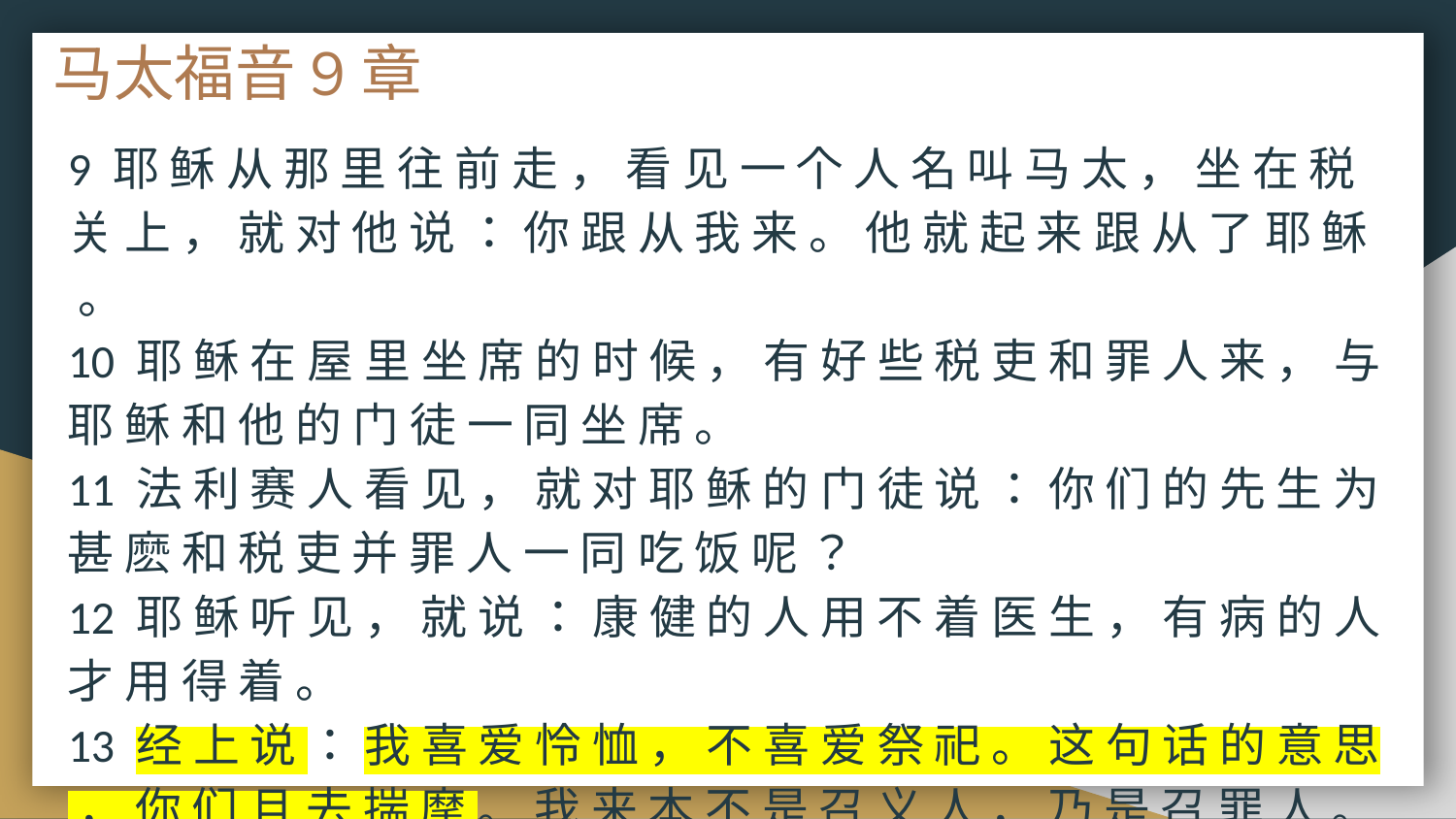

# 马太福音9章
9 耶 稣 从 那 里 往 前 走 ， 看 见 一 个 人 名 叫 马 太 ， 坐 在 税 关 上 ， 就 对 他 说 ： 你 跟 从 我 来 。 他 就 起 来 跟 从 了 耶 稣 。
10 耶 稣 在 屋 里 坐 席 的 时 候 ， 有 好 些 税 吏 和 罪 人 来 ， 与 耶 稣 和 他 的 门 徒 一 同 坐 席 。
11 法 利 赛 人 看 见 ， 就 对 耶 稣 的 门 徒 说 ： 你 们 的 先 生 为 甚 麽 和 税 吏 并 罪 人 一 同 吃 饭 呢 ？
12 耶 稣 听 见 ， 就 说 ： 康 健 的 人 用 不 着 医 生 ， 有 病 的 人 才 用 得 着 。
13 经 上 说 ： 我 喜 爱 怜 恤 ， 不 喜 爱 祭 祀 。 这 句 话 的 意 思 ， 你 们 且 去 揣 摩 。 我 来 本 不 是 召 义 人 ， 乃 是 召 罪 人 。